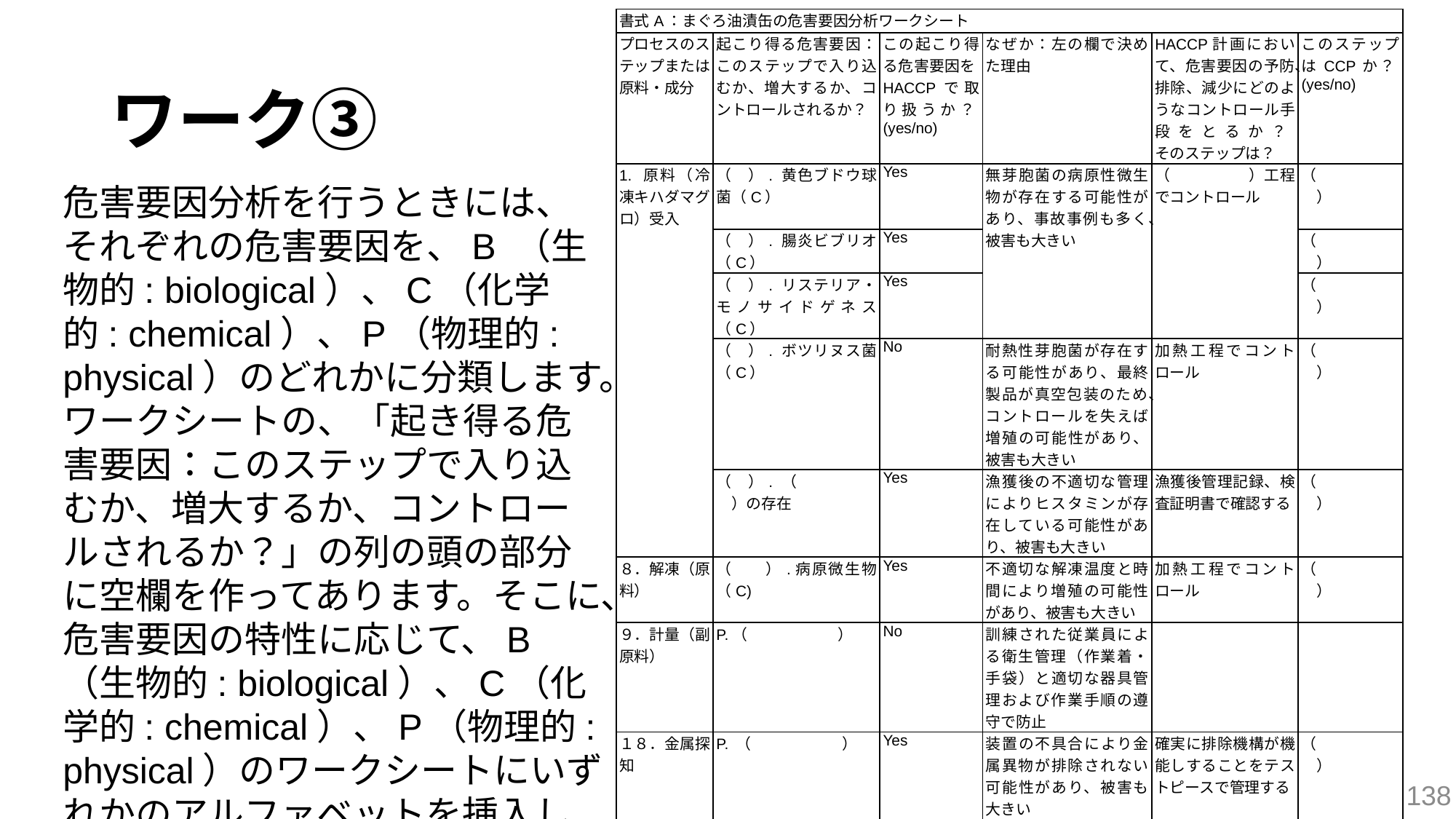

| 書式A：まぐろ油漬缶の危害要因分析ワークシート |  |  |  |  |  |
| --- | --- | --- | --- | --- | --- |
| プロセスのステップまたは原料・成分 | 起こり得る危害要因：このステップで入り込むか、増大するか、コントロールされるか？ | この起こり得る危害要因をHACCPで取り扱うか？(yes/no) | なぜか：左の欄で決めた理由 | HACCP計画において、危害要因の予防、排除、減少にどのようなコントロール手段をとるか？ そのステップは？ | このステップはCCPか？(yes/no) |
| 1. 原料（冷凍キハダマグロ）受入 | （　）. 黄色ブドウ球菌（C） | Yes | 無芽胞菌の病原性微生物が存在する可能性があり、事故事例も多く、被害も大きい | （　　　　　）工程でコントロール | （　　　　　） |
|  | （　）. 腸炎ビブリオ（C） | Yes |  |  | （　　　　　） |
|  | （　）. リステリア・モノサイドゲネス（C） | Yes |  |  | （　　　　　） |
|  | （　）. ボツリヌス菌（C） | No | 耐熱性芽胞菌が存在する可能性があり、最終製品が真空包装のため、コントロールを失えば増殖の可能性があり、被害も大きい | 加熱工程でコントロール | （　　　　　） |
|  | （　）. （　　　　　　）の存在 | Yes | 漁獲後の不適切な管理によりヒスタミンが存在している可能性があり、被害も大きい | 漁獲後管理記録、検査証明書で確認する | （　　　　　　） |
| ８．解凍（原料） | （　　）.病原微生物（C) | Yes | 不適切な解凍温度と時間により増殖の可能性があり、被害も大きい | 加熱工程でコントロール | （　　　　　　） |
| ９．計量（副原料） | P.（　　　　　　） | No | 訓練された従業員による衛生管理（作業着・手袋）と適切な器具管理および作業手順の遵守で防止 |  |  |
| １８．金属探知 | P. （　　　　　　） | Yes | 装置の不具合により金属異物が排除されない可能性があり、被害も大きい | 確実に排除機構が機能しすることをテストピースで管理する | （　　　　　　） |
| ２１．真空巻締 | （　　）.（　　　　　　　　　）（C) | Yes | 巻締不良により病原微生物の吸い込みの可能性があり、被害も大きい | 適切な巻締寸法でコントロール | （　　　　　　） |
| ２３．加熱 | （　　）.（　　　　　　　　　）（S) | Yes | 加熱不良により生残する可能性があり、被害も大きい | 適切に管理された装置を使用して、加熱温度、時間を確実に管理する | （　　　　　　） |
# ワーク③

危害要因分析を行うときには、それぞれの危害要因を、B （生物的: biological）、C（化学的: chemical）、P（物理的: physical）のどれかに分類します。ワークシートの、「起き得る危害要因：このステップで入り込むか、増大するか、コントロールされるか？」の列の頭の部分に空欄を作ってあります。そこに、危害要因の特性に応じて、B （生物的: biological）、C（化学的: chemical）、P（物理的: physical）のワークシートにいずれかのアルファベットを挿入してみましょう。

138